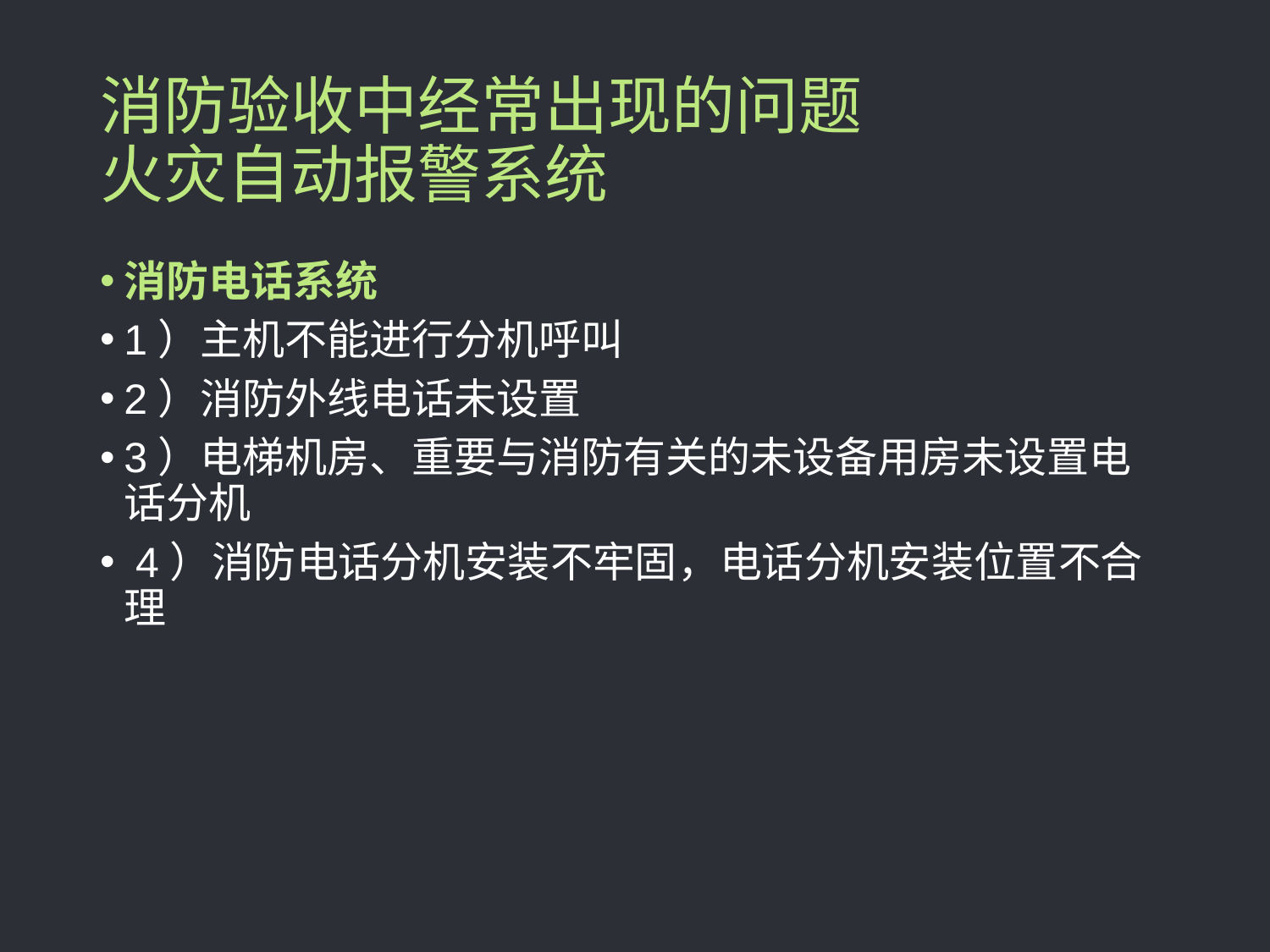

# 消防验收中经常出现的问题 火灾自动报警系统
消防电话系统
1）主机不能进行分机呼叫
2）消防外线电话未设置
3）电梯机房、重要与消防有关的未设备用房未设置电话分机
 4）消防电话分机安装不牢固，电话分机安装位置不合理
20